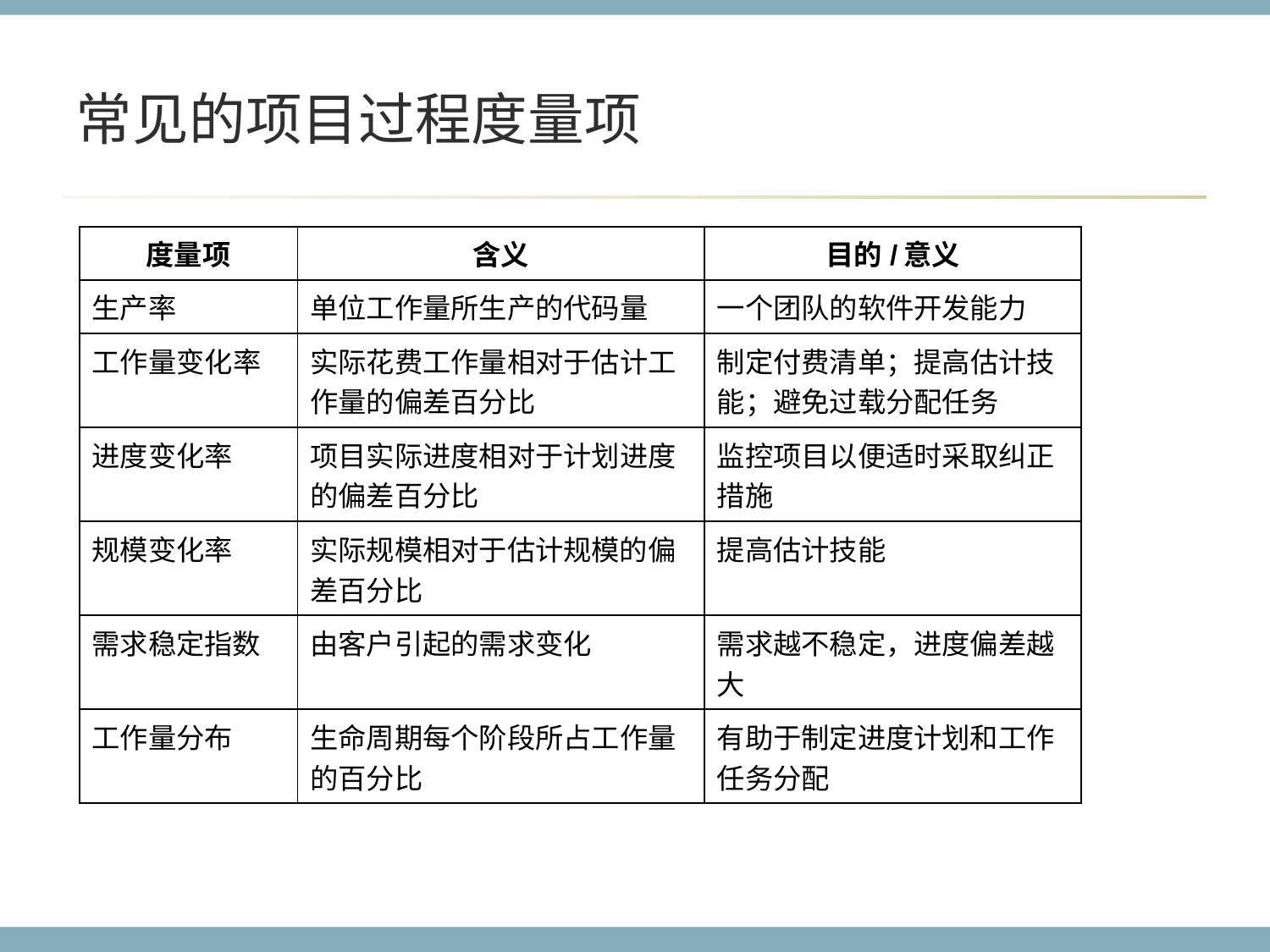

# 常见的项目过程度量项
| 度量项 | 含义 | 目的/意义 |
| --- | --- | --- |
| 生产率 | 单位工作量所生产的代码量 | 一个团队的软件开发能力 |
| 工作量变化率 | 实际花费工作量相对于估计工作量的偏差百分比 | 制定付费清单；提高估计技能；避免过载分配任务 |
| 进度变化率 | 项目实际进度相对于计划进度的偏差百分比 | 监控项目以便适时采取纠正措施 |
| 规模变化率 | 实际规模相对于估计规模的偏差百分比 | 提高估计技能 |
| 需求稳定指数 | 由客户引起的需求变化 | 需求越不稳定，进度偏差越大 |
| 工作量分布 | 生命周期每个阶段所占工作量的百分比 | 有助于制定进度计划和工作任务分配 |